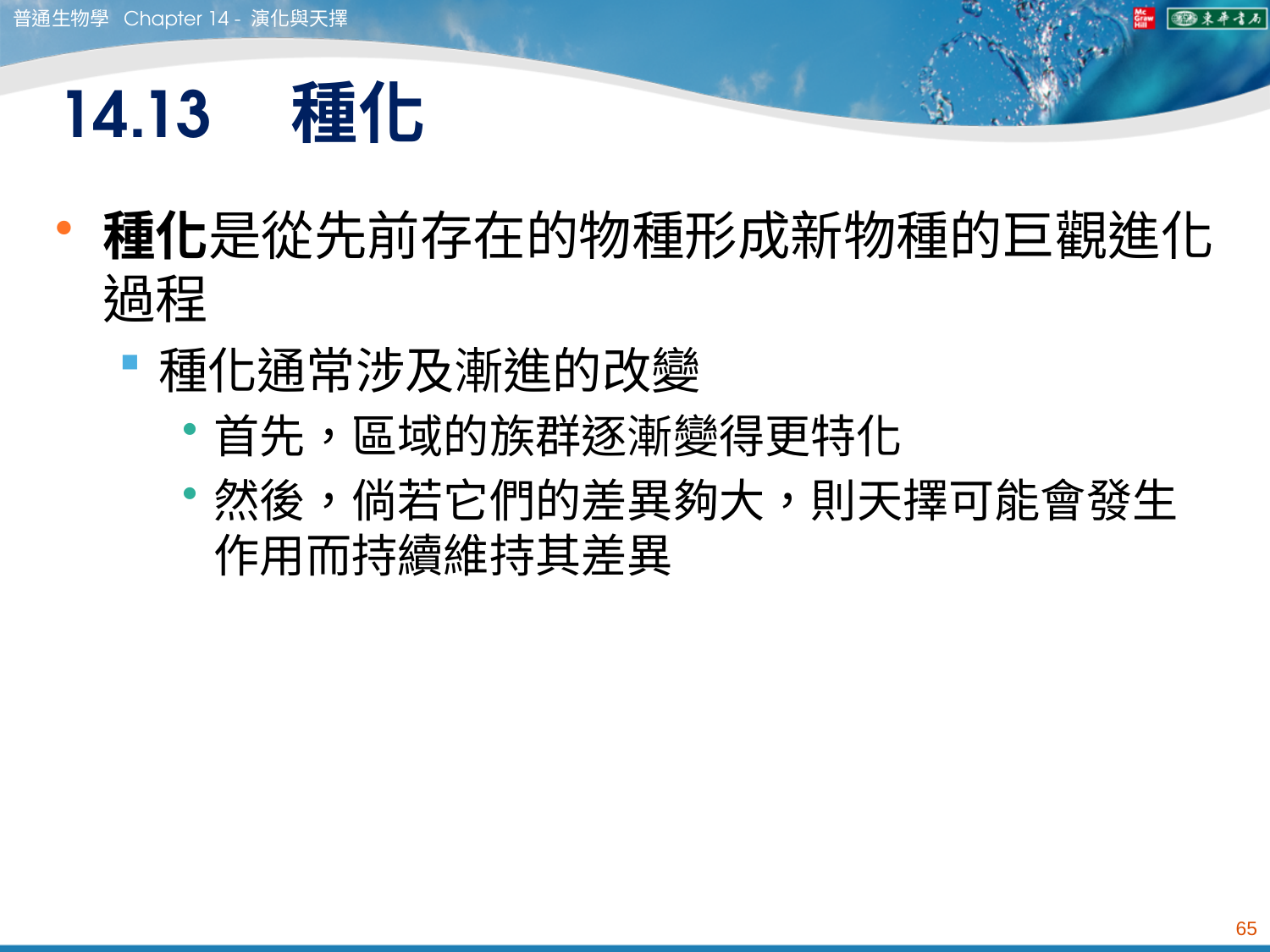

普通生物學  Chapter 14 - 演化與天擇
# 14.13　種化
種化是從先前存在的物種形成新物種的巨觀進化過程
種化通常涉及漸進的改變
首先，區域的族群逐漸變得更特化
然後，倘若它們的差異夠大，則天擇可能會發生作用而持續維持其差異
65